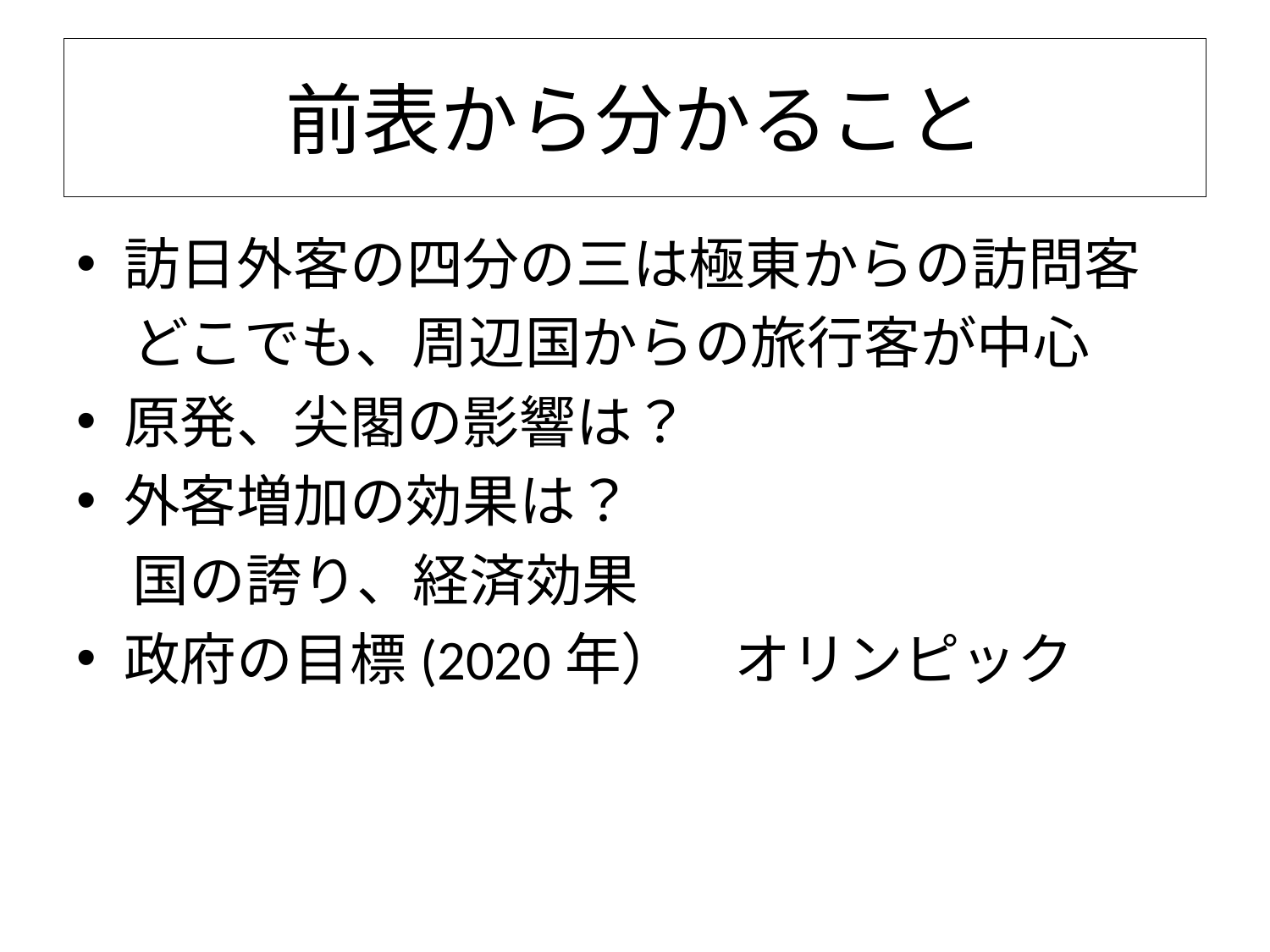

# 前表から分かること
訪日外客の四分の三は極東からの訪問客
　どこでも、周辺国からの旅行客が中心
原発、尖閣の影響は？
外客増加の効果は？
　国の誇り、経済効果
政府の目標(2020年）　オリンピック